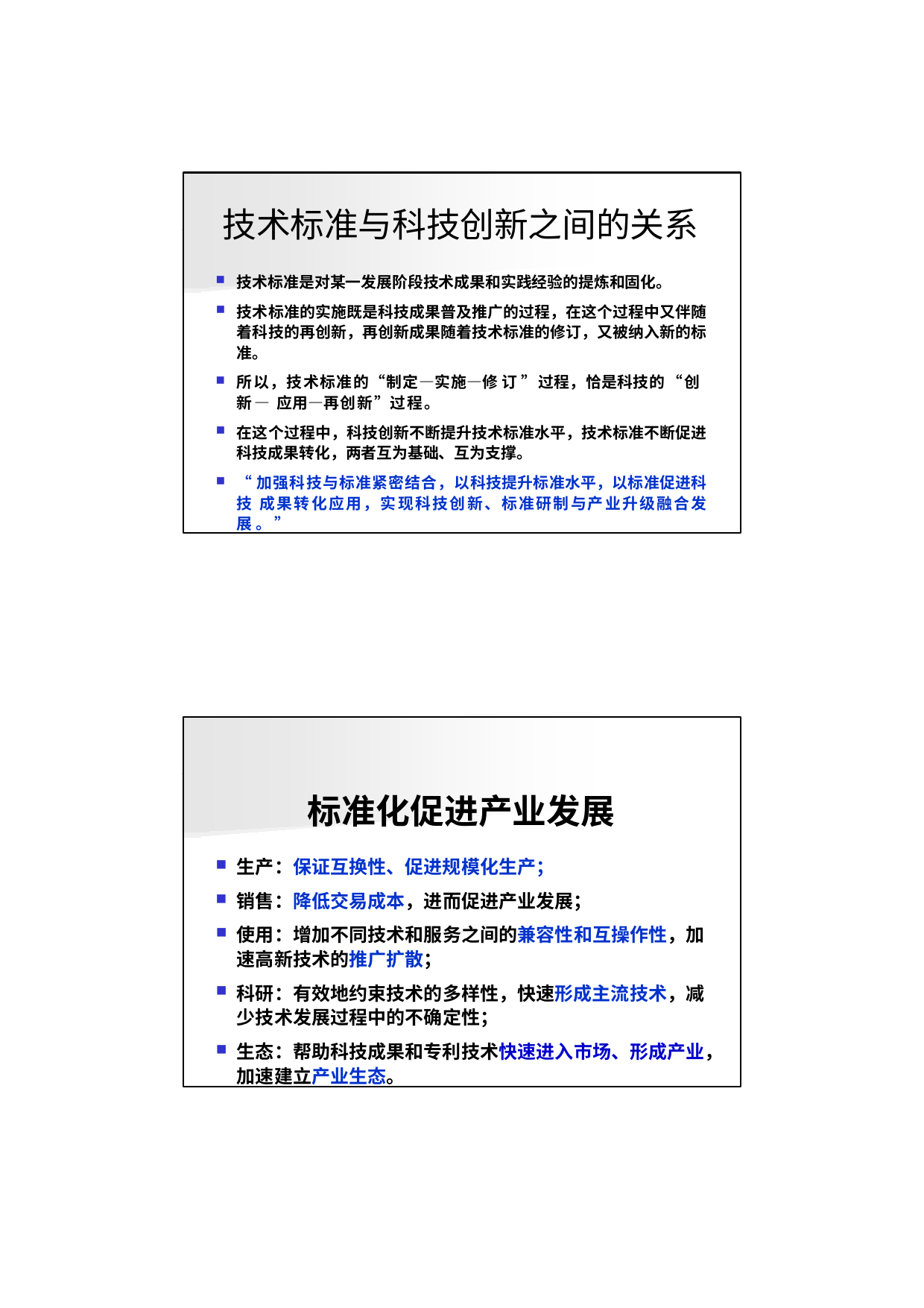

技术标准与科技创新之间的关系
技术标准是对某一发展阶段技术成果和实践经验的提炼和固化。
技术标准的实施既是科技成果普及推广的过程，在这个过程中又伴随 着科技的再创新，再创新成果随着技术标准的修订，又被纳入新的标 准。
所以，技术标准的“制定—实施—修订”过程，恰是科技的“创新—  应用—再创新”过程。
在这个过程中，科技创新不断提升技术标准水平，技术标准不断促进 科技成果转化，两者互为基础、互为支撑。
“加强科技与标准紧密结合，以科技提升标准水平，以标准促进科技 成果转化应用，实现科技创新、标准研制与产业升级融合发展。”

标准化促进产业发展
生产：保证互换性、促进规模化生产；
销售：降低交易成本，进而促进产业发展；
使用：增加不同技术和服务之间的兼容性和互操作性，加 速高新技术的推广扩散；
科研：有效地约束技术的多样性，快速形成主流技术，减 少技术发展过程中的不确定性；
生态：帮助科技成果和专利技术快速进入市场、形成产业， 加速建立产业生态。